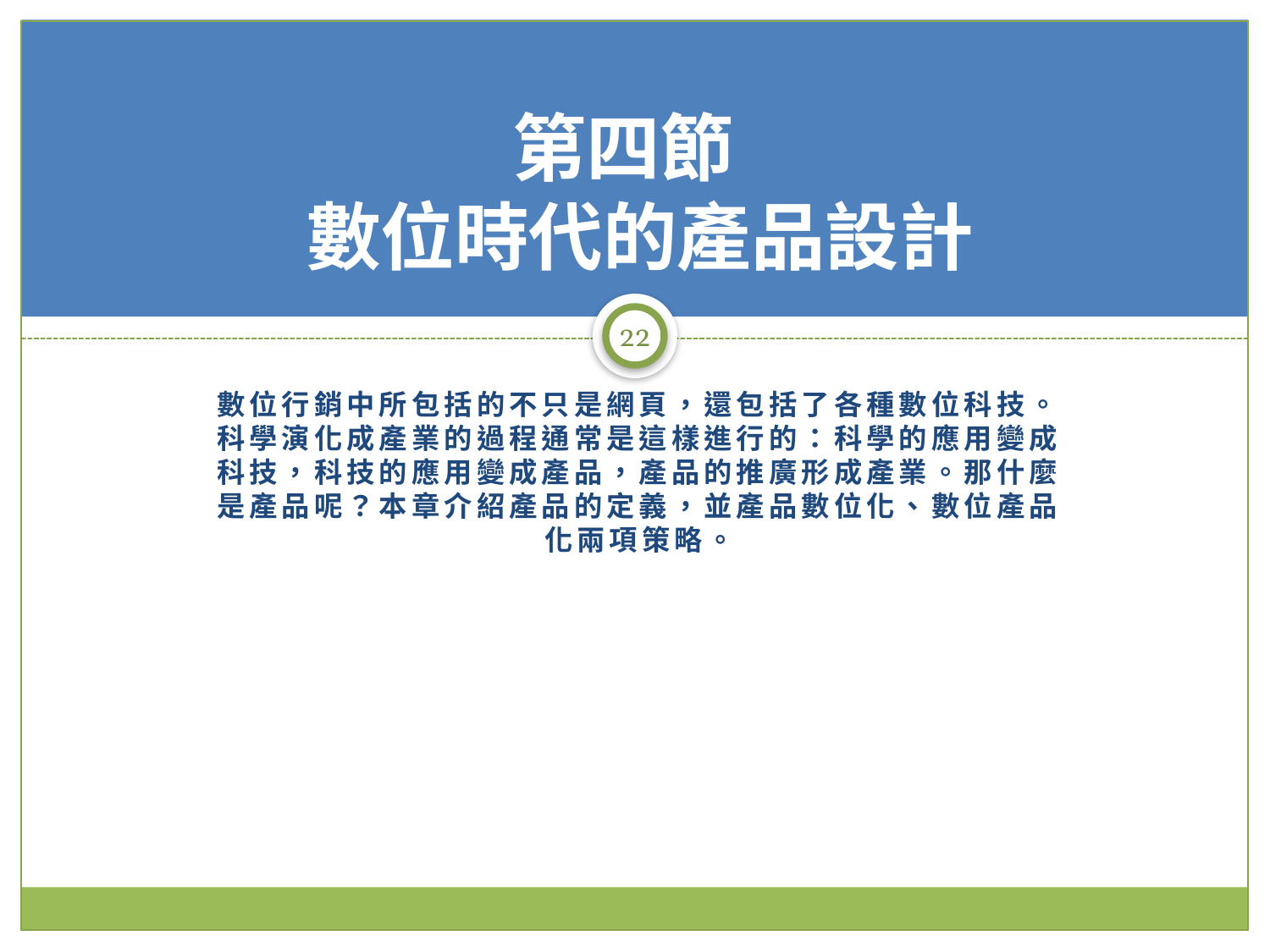

# 第四節 數位時代的產品設計
22
數位行銷中所包括的不只是網頁，還包括了各種數位科技。科學演化成產業的過程通常是這樣進行的：科學的應用變成科技，科技的應用變成產品，產品的推廣形成產業。那什麼是產品呢？本章介紹產品的定義，並產品數位化、數位產品化兩項策略。